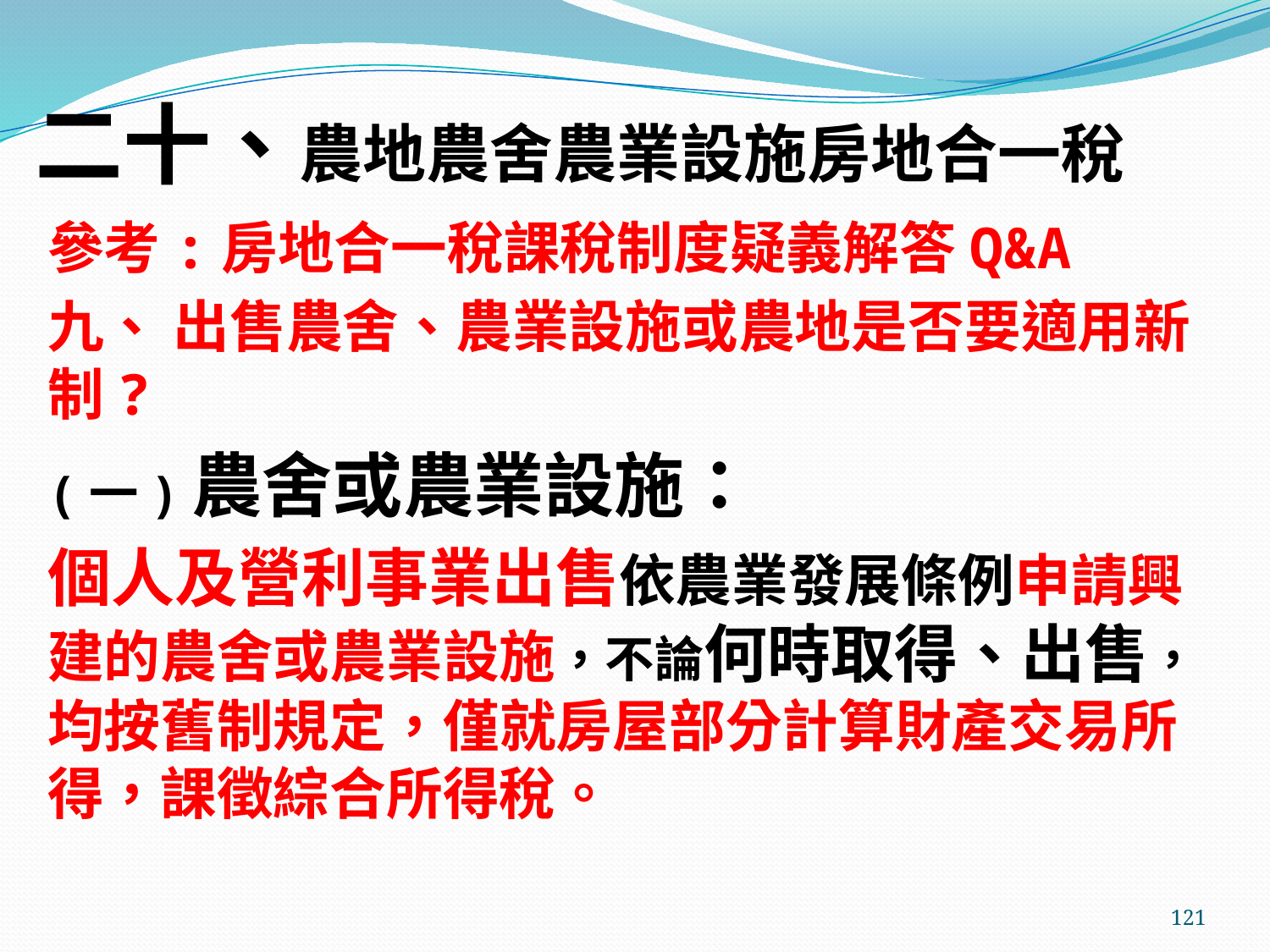

# 二十、農地農舍農業設施房地合一稅
參考:房地合一稅課稅制度疑義解答Q&A
九、 出售農舍、農業設施或農地是否要適用新制?
(一)農舍或農業設施：
個人及營利事業出售依農業發展條例申請興建的農舍或農業設施，不論何時取得、出售，均按舊制規定，僅就房屋部分計算財產交易所得，課徵綜合所得稅。
121